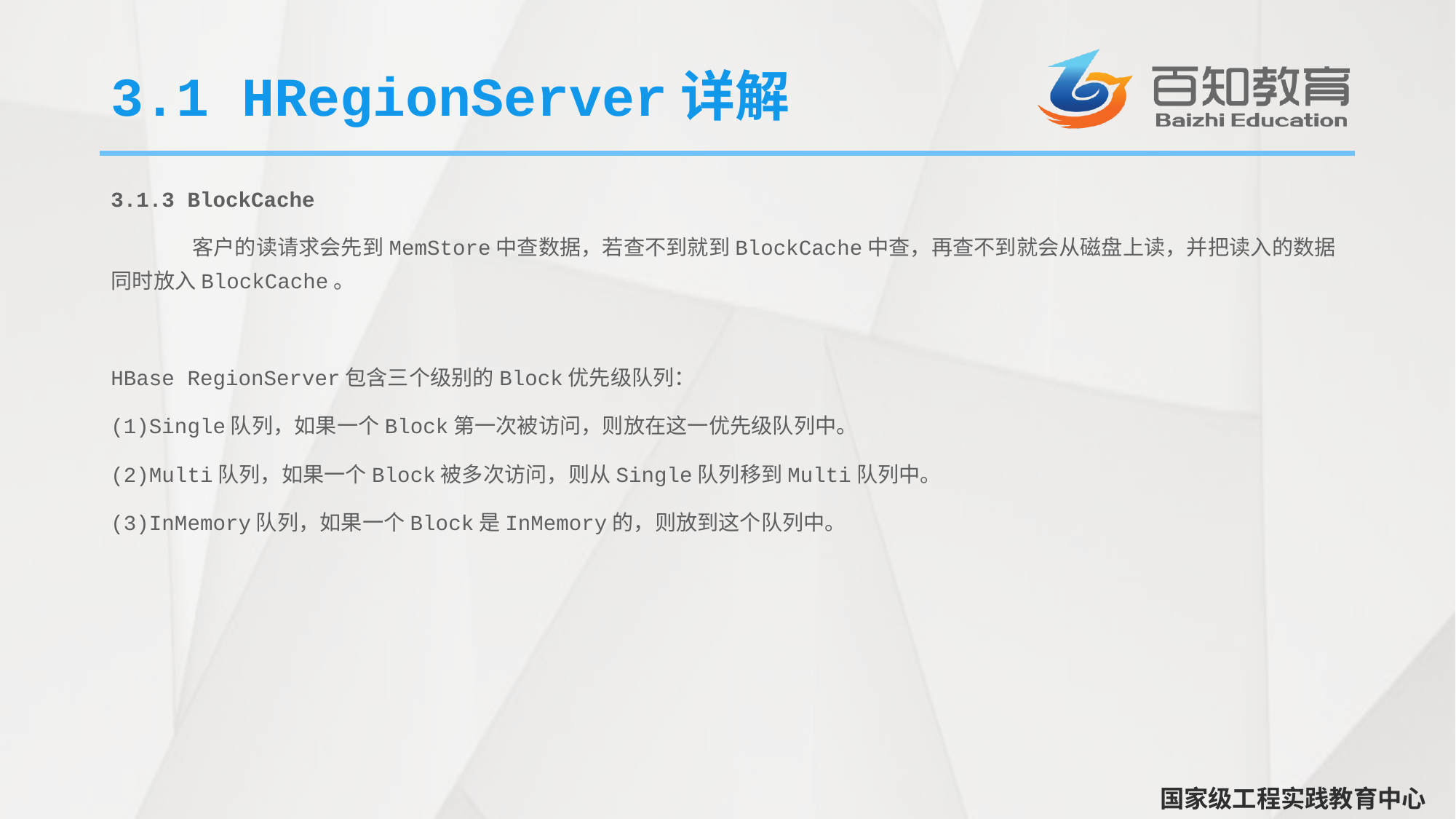

# 3.1 HRegionServer详解
3.1.3 BlockCache
      客户的读请求会先到MemStore中查数据，若查不到就到BlockCache中查，再查不到就会从磁盘上读，并把读入的数据同时放入BlockCache。

HBase RegionServer包含三个级别的Block优先级队列：
(1)Single队列，如果一个Block第一次被访问，则放在这一优先级队列中。
(2)Multi队列，如果一个Block被多次访问，则从Single队列移到Multi队列中。
(3)InMemory队列，如果一个Block是InMemory的，则放到这个队列中。